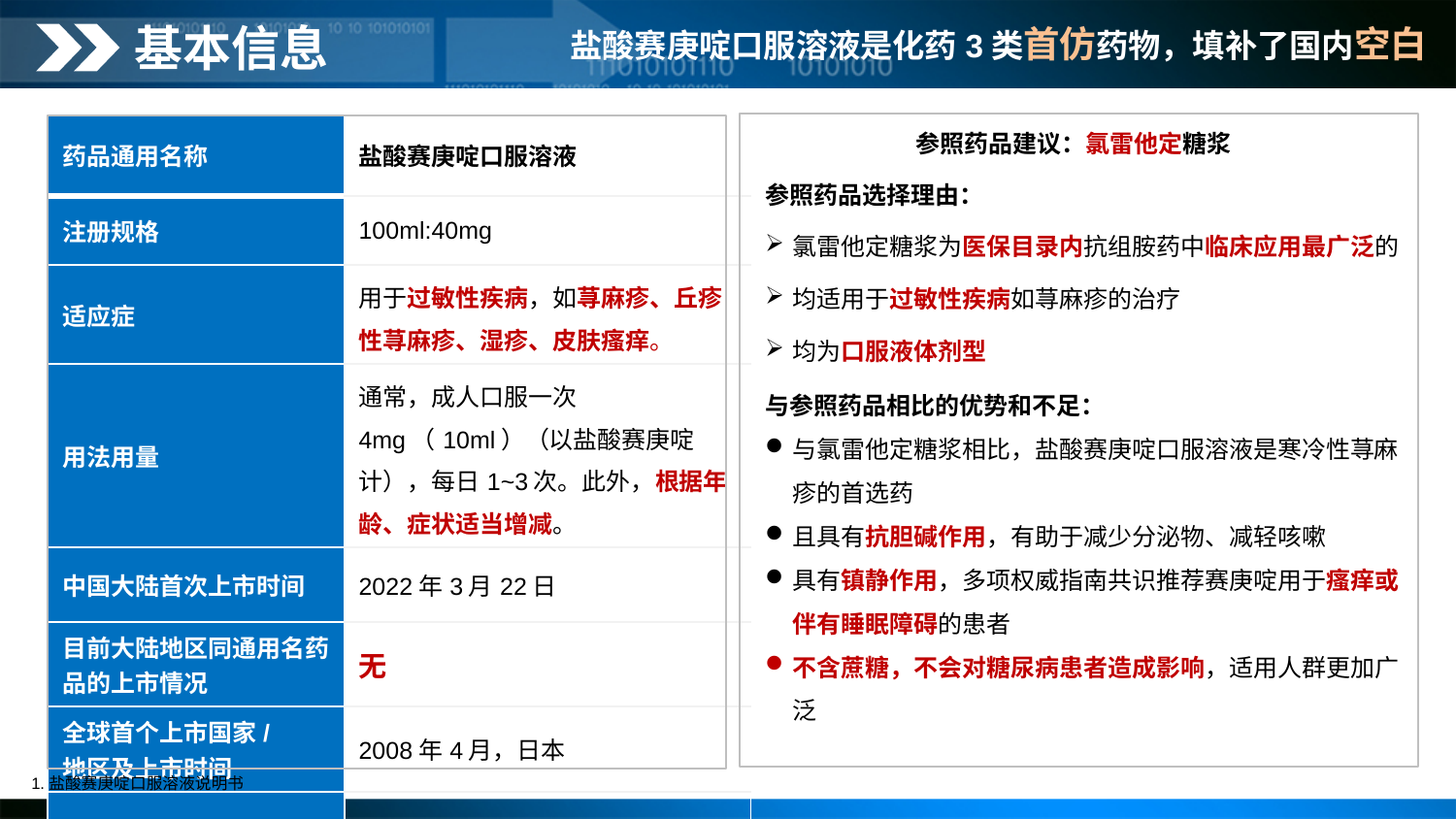

基本信息
盐酸赛庚啶口服溶液是化药3类首仿药物，填补了国内空白

| 药品通用名称 | 盐酸赛庚啶口服溶液 |
| --- | --- |
| 注册规格 | 100ml:40mg |
| 适应症 | 用于过敏性疾病，如荨麻疹、丘疹性荨麻疹、湿疹、皮肤瘙痒。 |
| 用法用量 | 通常，成人口服一次4mg（10ml）（以盐酸赛庚啶计），每日1~3次。此外，根据年龄、症状适当增减。 |
| 中国大陆首次上市时间 | 2022年3月22日 |
| 目前大陆地区同通用名药品的上市情况 | 无 |
| 全球首个上市国家/ 地区及上市时间 | 2008年4月，日本 |
| 是否OTC | 否 |

参照药品建议：氯雷他定糖浆
参照药品选择理由：
氯雷他定糖浆为医保目录内抗组胺药中临床应用最广泛的
均适用于过敏性疾病如荨麻疹的治疗
均为口服液体剂型

与参照药品相比的优势和不足：
与氯雷他定糖浆相比，盐酸赛庚啶口服溶液是寒冷性荨麻疹的首选药
且具有抗胆碱作用，有助于减少分泌物、减轻咳嗽
具有镇静作用，多项权威指南共识推荐赛庚啶用于瘙痒或伴有睡眠障碍的患者
不含蔗糖，不会对糖尿病患者造成影响，适用人群更加广泛
1.盐酸赛庚啶口服溶液说明书